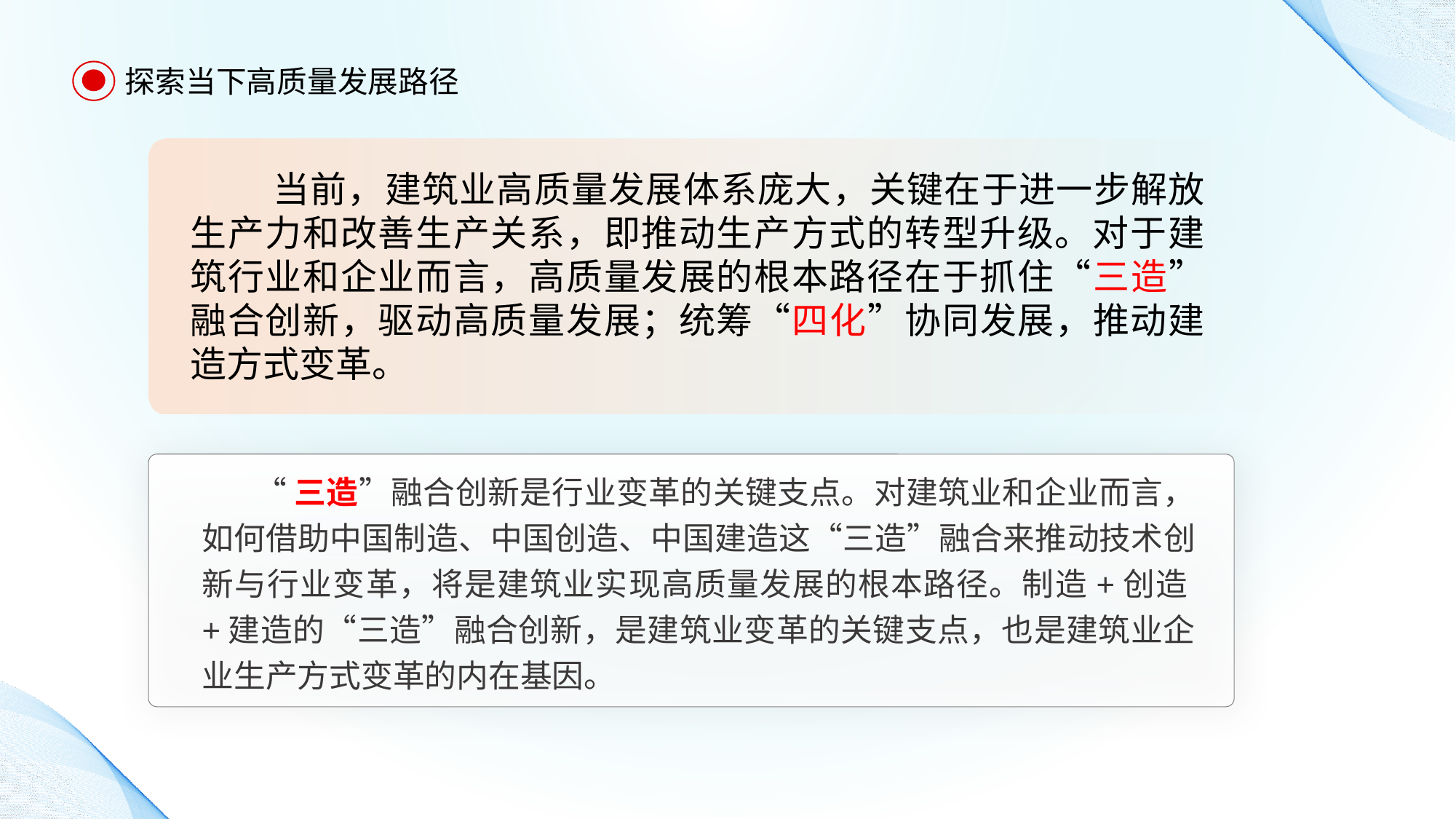

探索当下高质量发展路径

        当前，建筑业高质量发展体系庞大，关键在于进一步解放生产力和改善生产关系，即推动生产方式的转型升级。对于建筑行业和企业而言，高质量发展的根本路径在于抓住“三造”融合创新，驱动高质量发展；统筹“四化”协同发展，推动建造方式变革。

       “三造”融合创新是行业变革的关键支点。对建筑业和企业而言，如何借助中国制造、中国创造、中国建造这“三造”融合来推动技术创新与行业变革，将是建筑业实现高质量发展的根本路径。制造+创造+建造的“三造”融合创新，是建筑业变革的关键支点，也是建筑业企业生产方式变革的内在基因。